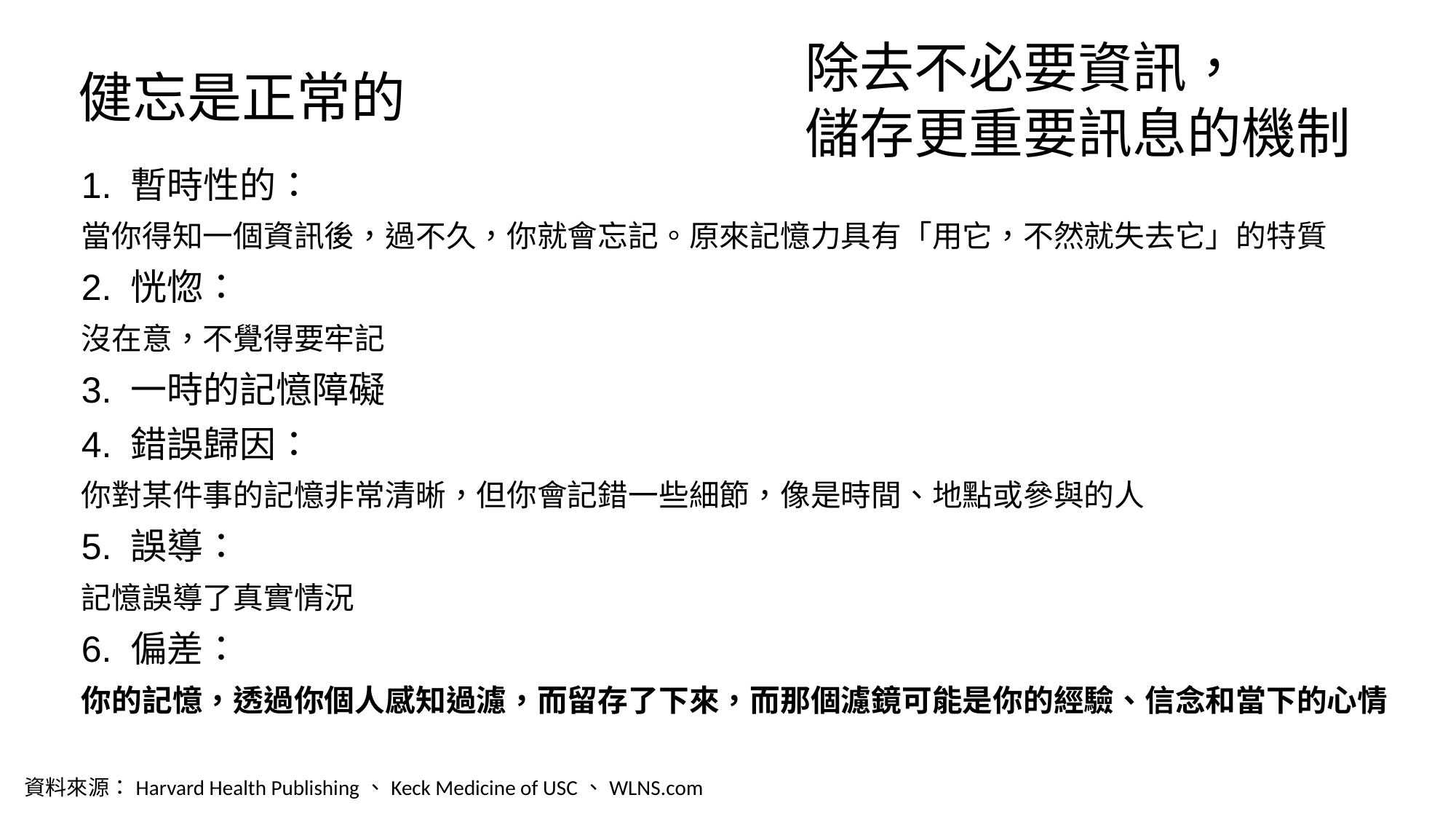

# 健忘是正常的
除去不必要資訊，
儲存更重要訊息的機制
1. 暫時性的：
當你得知一個資訊後，過不久，你就會忘記。原來記憶力具有「用它，不然就失去它」的特質
2. 恍惚：
沒在意，不覺得要牢記
3. 一時的記憶障礙
4. 錯誤歸因：
你對某件事的記憶非常清晰，但你會記錯一些細節，像是時間、地點或參與的人
5. 誤導：
記憶誤導了真實情況
6. 偏差：
你的記憶，透過你個人感知過濾，而留存了下來，而那個濾鏡可能是你的經驗、信念和當下的心情
資料來源：Harvard Health Publishing、Keck Medicine of USC、WLNS.com